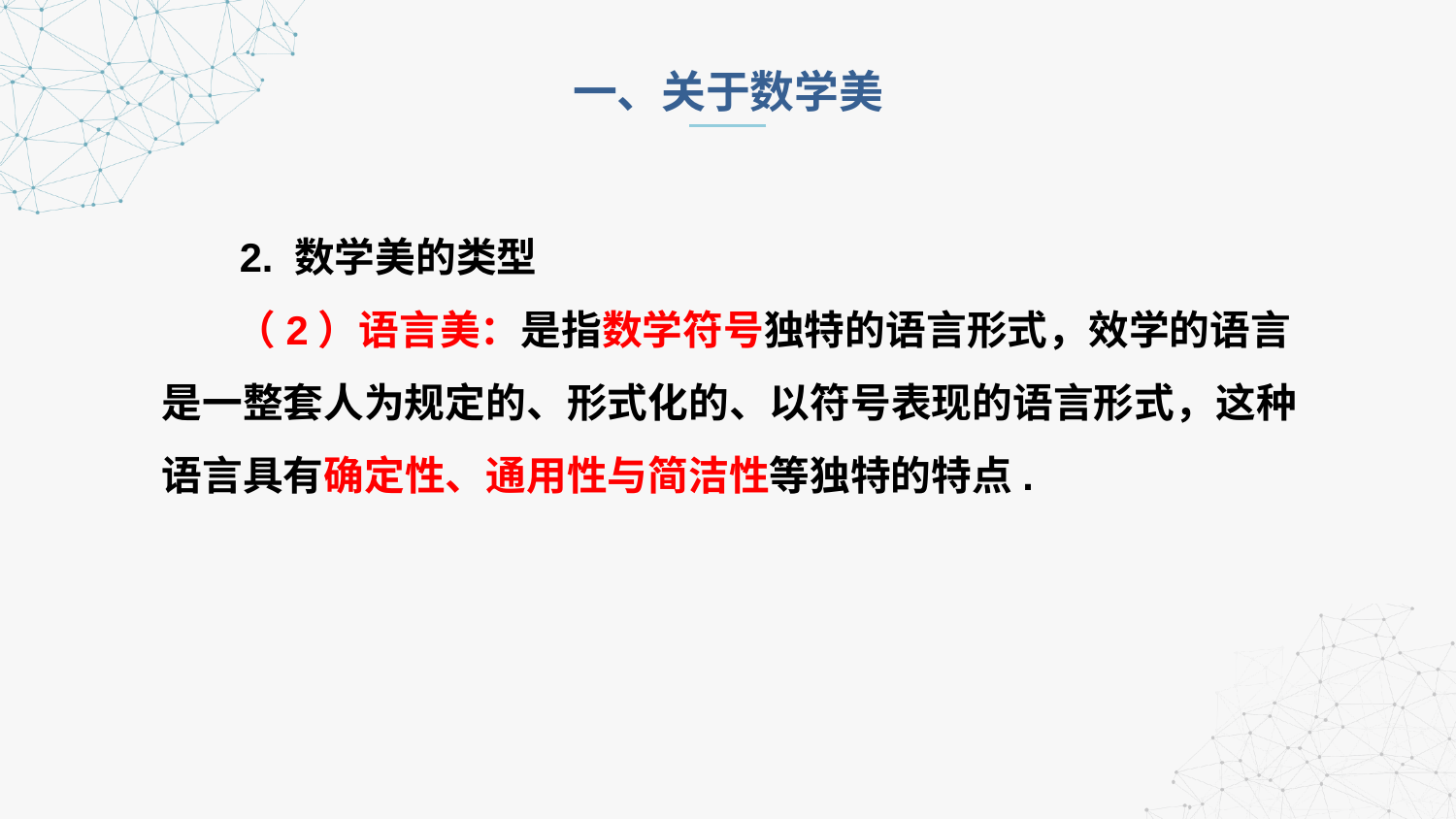

一、关于数学美
       2. 数学美的类型
       （2）语言美：是指数学符号独特的语言形式，效学的语言是一整套人为规定的、形式化的、以符号表现的语言形式，这种语言具有确定性、通用性与简洁性等独特的特点.